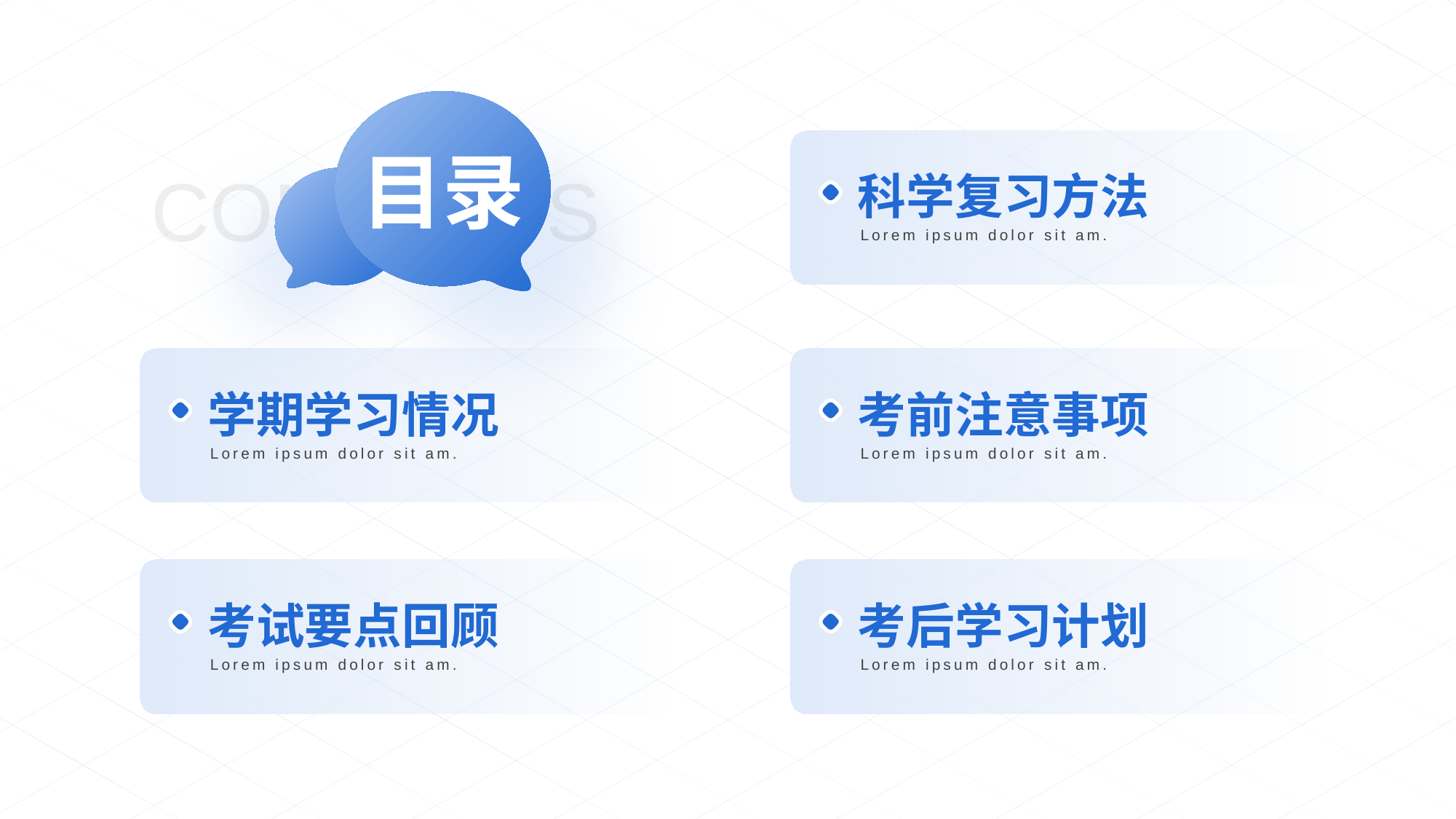

目录
CONTENTS
03
科学复习方法

Lorem ipsum dolor sit am.

01
04
学期学习情况
考前注意事项

Lorem ipsum dolor sit am.
Lorem ipsum dolor sit am.

02
05
考试要点回顾
考后学习计划

Lorem ipsum dolor sit am.
Lorem ipsum dolor sit am.